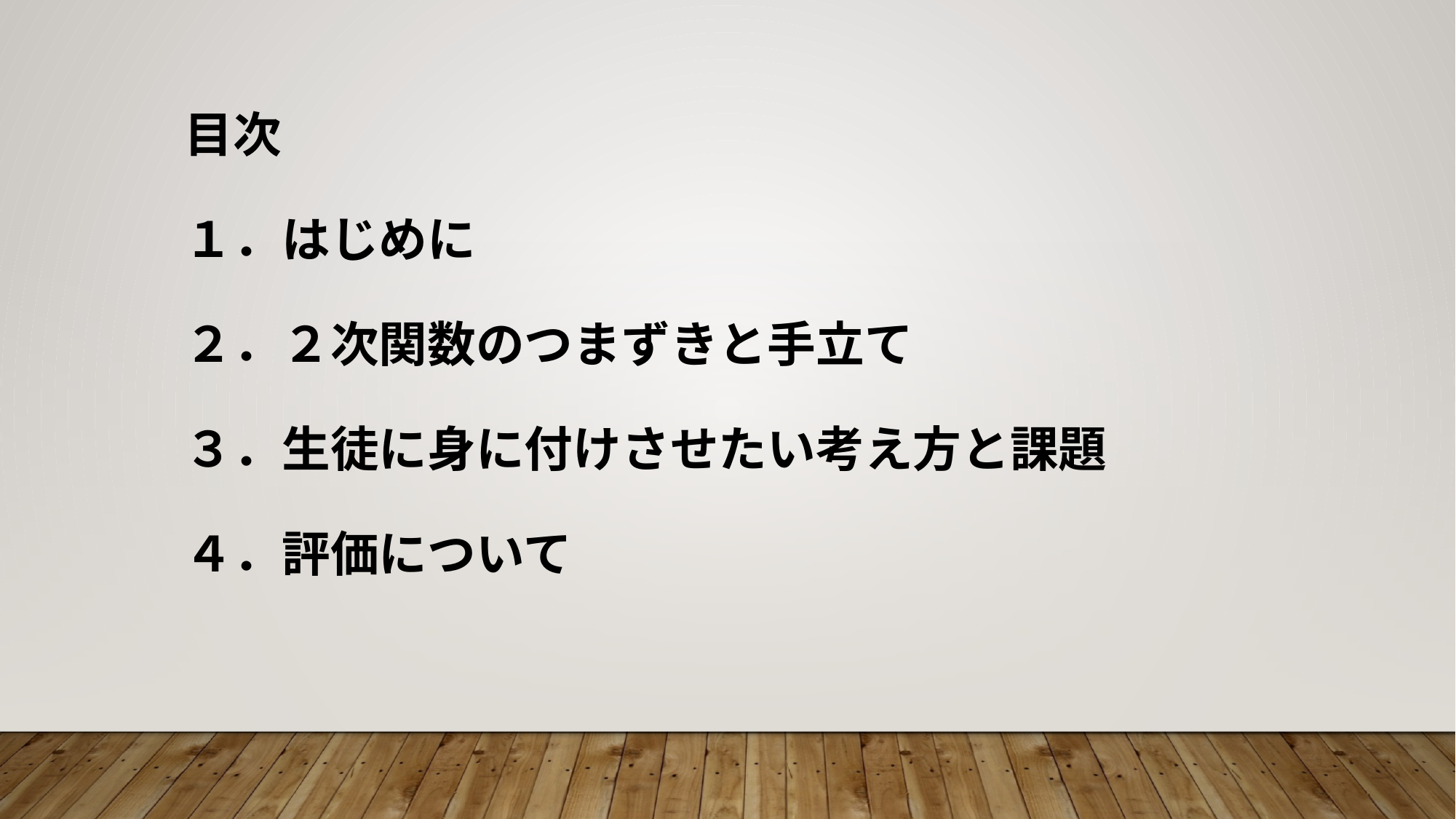

目次

１．はじめに

２．２次関数のつまずきと手立て

３．生徒に身に付けさせたい考え方と課題

４．評価について